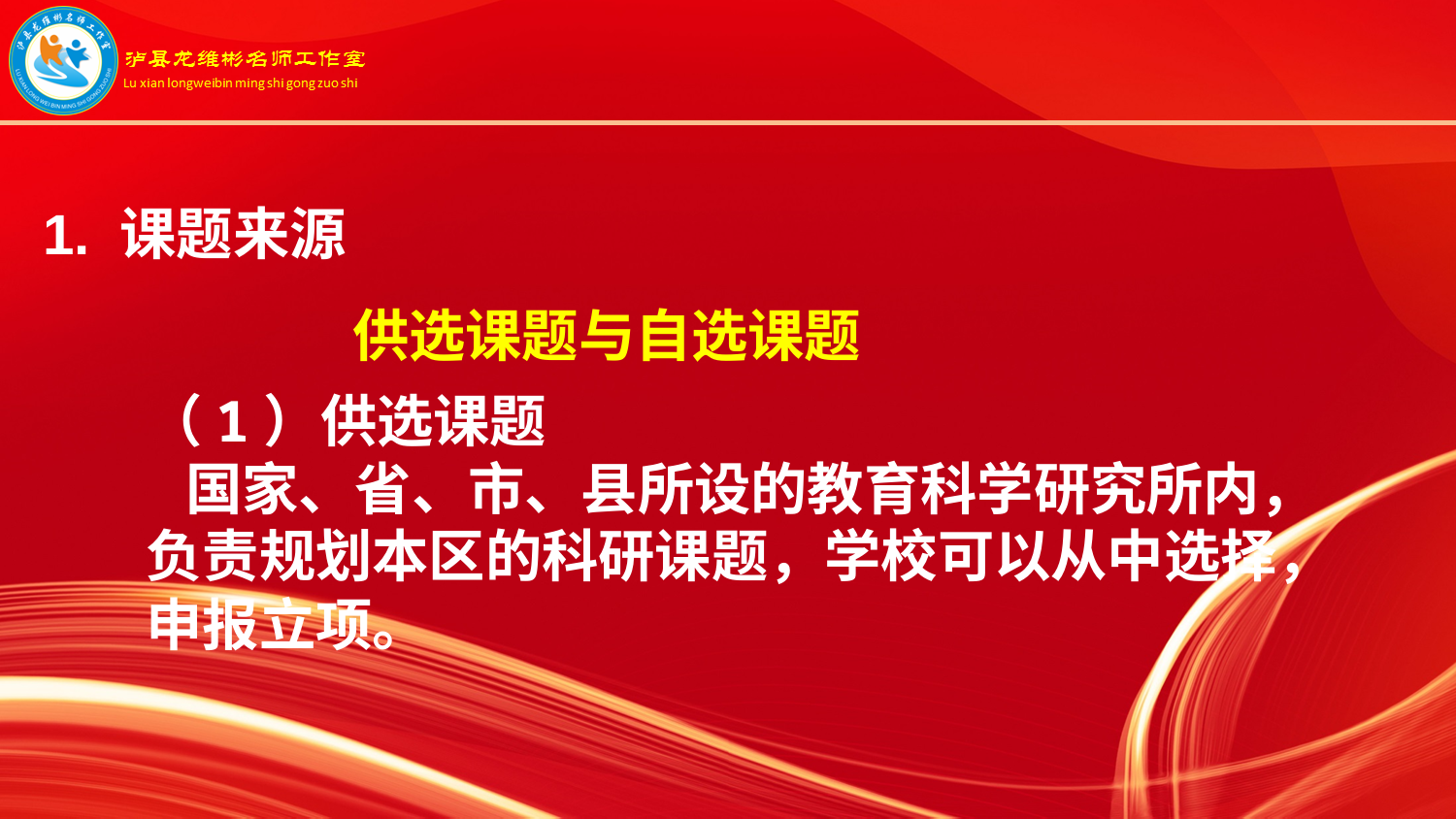

1. 课题来源
                       供选课题与自选课题
（1）供选课题
  国家、省、市、县所设的教育科学研究所内，负责规划本区的科研课题，学校可以从中选择，申报立项。